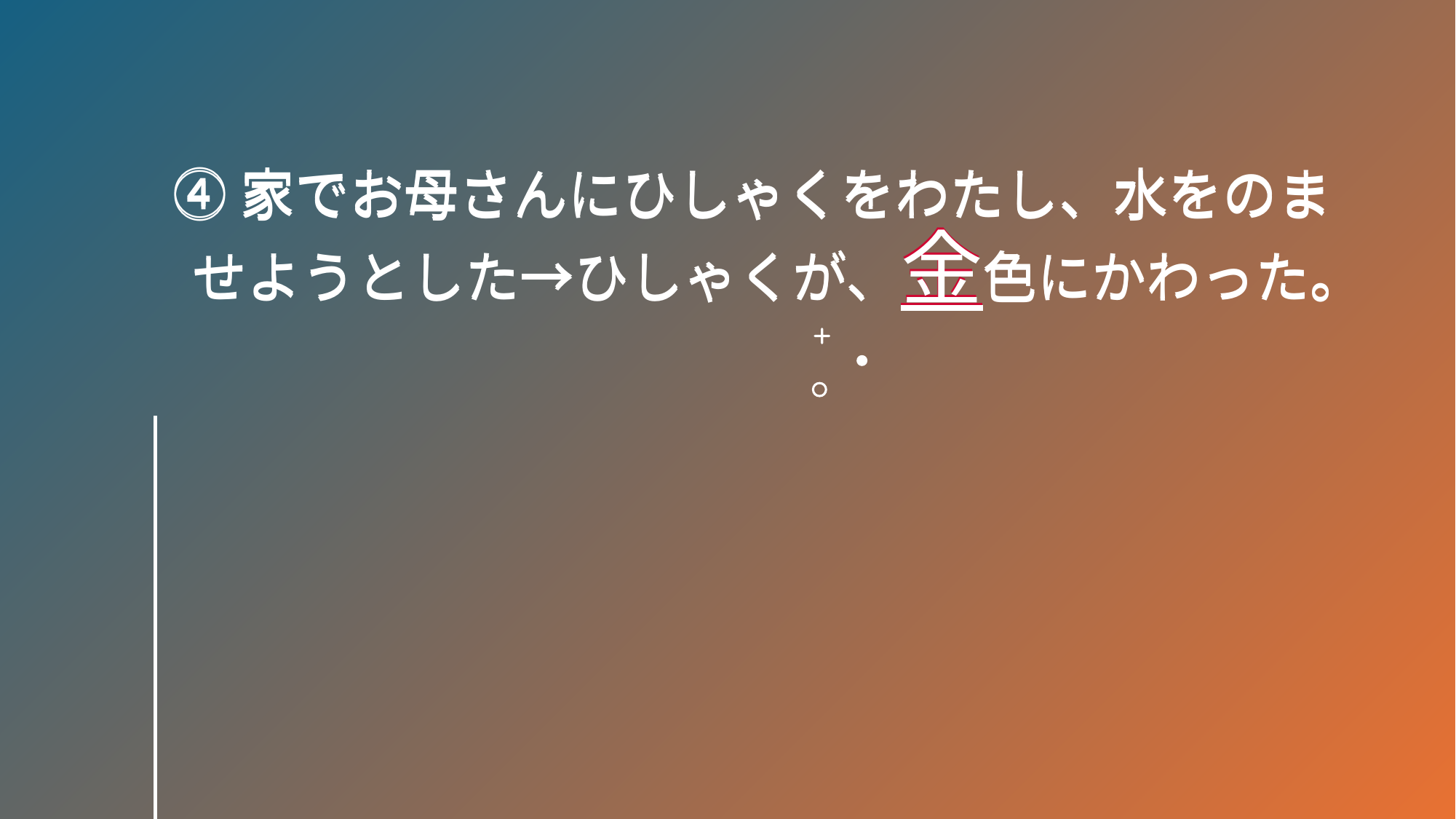

④家でお母さんにひしゃくをわたし、水をのませようとした→ひしゃくが、金色にかわった。
④家でお母さんにひしゃくをわたし、水をのませようとした→ひしゃくが、金色にかわった。